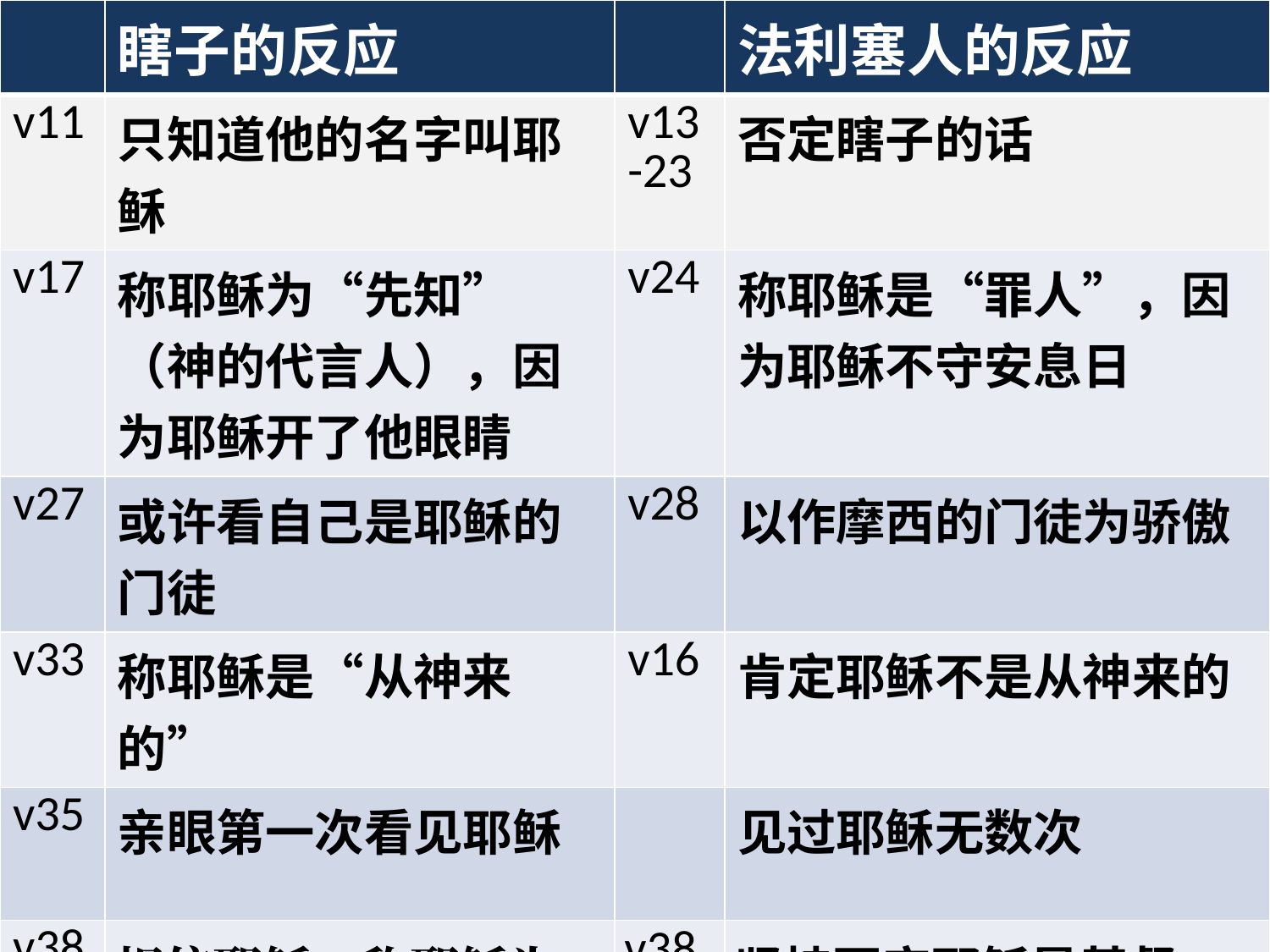

|  | 瞎子的反应 |  | 法利塞人的反应 |
| --- | --- | --- | --- |
| v11 | 只知道他的名字叫耶稣 | v13-23 | 否定瞎子的话 |
| v17 | 称耶稣为“先知”（神的代言人），因为耶稣开了他眼睛 | v24 | 称耶稣是“罪人”，因为耶稣不守安息日 |
| v27 | 或许看自己是耶稣的门徒 | v28 | 以作摩西的门徒为骄傲 |
| v33 | 称耶稣是“从神来的” | v16 | 肯定耶稣不是从神来的 |
| v35 | 亲眼第一次看见耶稣 |  | 见过耶稣无数次 |
| v38 | 相信耶稣，称耶稣为基督=〉心灵得看见 | v38 | 坚持否定耶稣是基督 =〉心灵成了瞎子 |